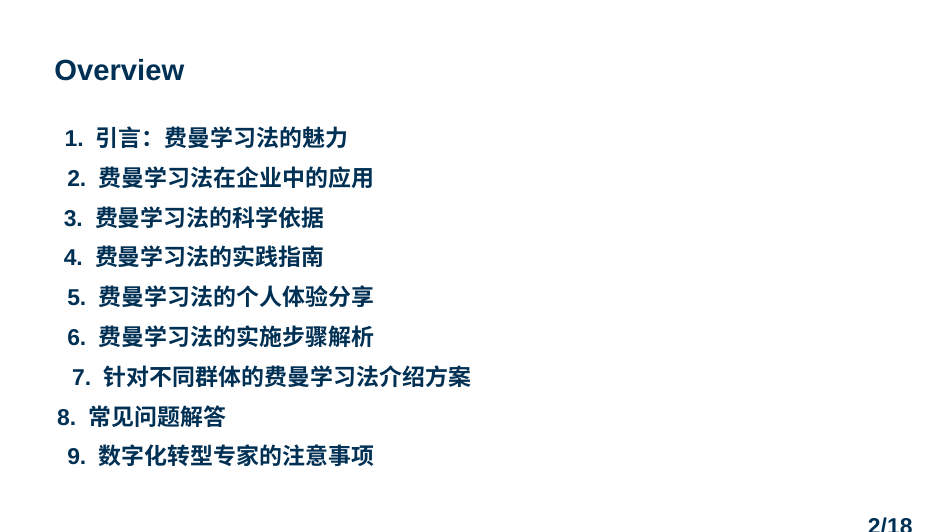

Overview
1. 引言：费曼学习法的魅力
2. 费曼学习法在企业中的应用
3. 费曼学习法的科学依据
4. 费曼学习法的实践指南
5. 费曼学习法的个人体验分享
6. 费曼学习法的实施步骤解析
7. 针对不同群体的费曼学习法介绍方案
8. 常见问题解答
9. 数字化转型专家的注意事项
2/18